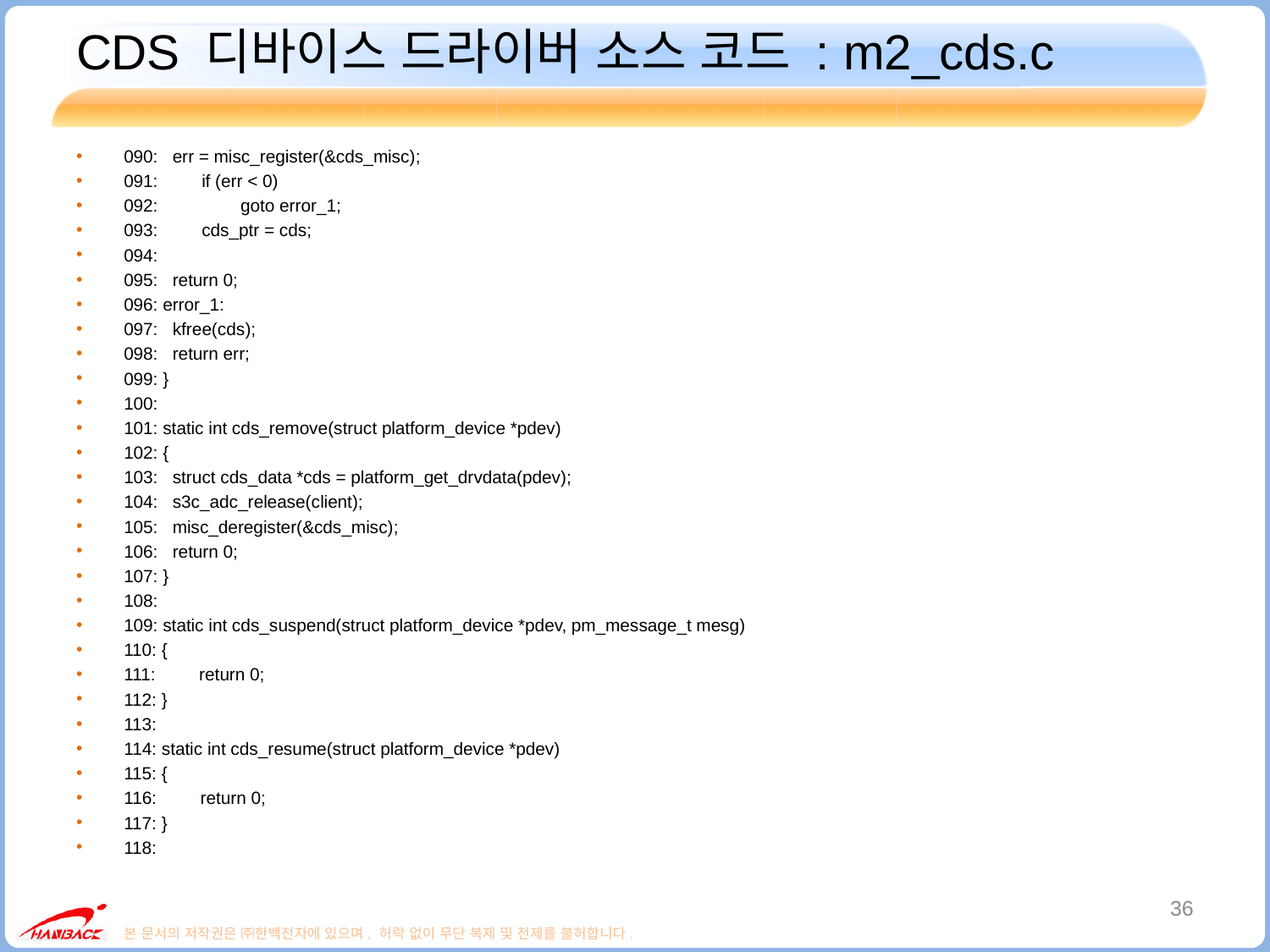

# CDS 디바이스 드라이버 소스 코드 : m2_cds.c
090:   err = misc_register(&cds_misc);
091:         if (err < 0)
092:                 goto error_1;
093:         cds_ptr = cds;
094:
095:   return 0;
096: error_1:
097:   kfree(cds);
098:   return err;
099: }
100:
101: static int cds_remove(struct platform_device *pdev)
102: {
103:   struct cds_data *cds = platform_get_drvdata(pdev);
104:   s3c_adc_release(client);
105:   misc_deregister(&cds_misc);
106:   return 0;
107: }
108:
109: static int cds_suspend(struct platform_device *pdev, pm_message_t mesg)
110: {
111:         return 0;
112: }
113:
114: static int cds_resume(struct platform_device *pdev)
115: {
116:         return 0;
117: }
118:
36